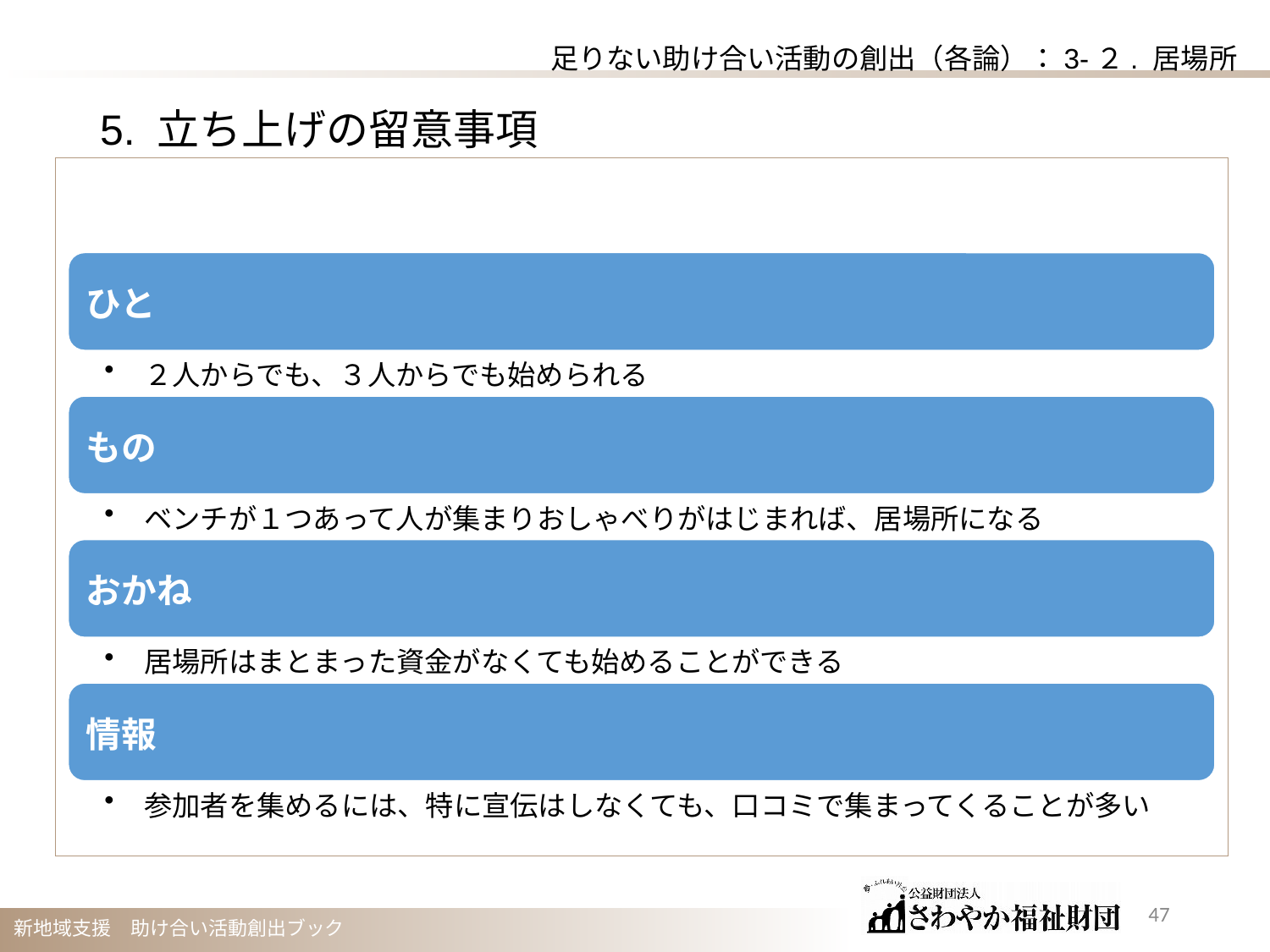

足りない助け合い活動の創出（各論）：3-２. 居場所
5. 立ち上げの留意事項

もの
ベンチが１つあって人が集まりおしゃべりがはじまれば、居場所になる
おかね
居場所はまとまった資金がなくても始めることができる
情報
参加者を集めるには、特に宣伝はしなくても、口コミで集まってくることが多い
２人からでも、３人からでも始められる
ひと
47